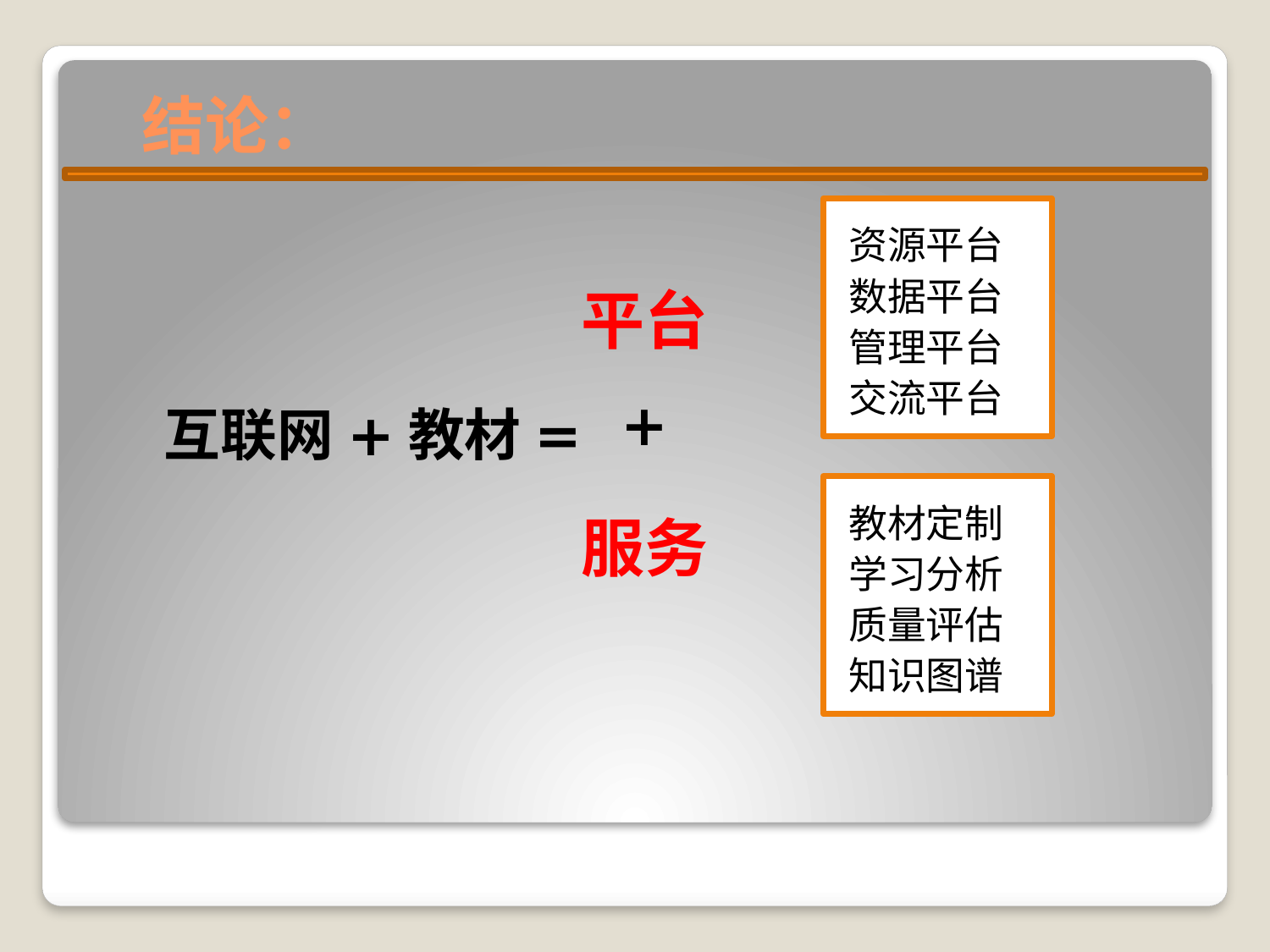

# 结论：

资源平台
数据平台
管理平台
交流平台
平台
+
互联网+教材=

教材定制
学习分析
质量评估
知识图谱
服务